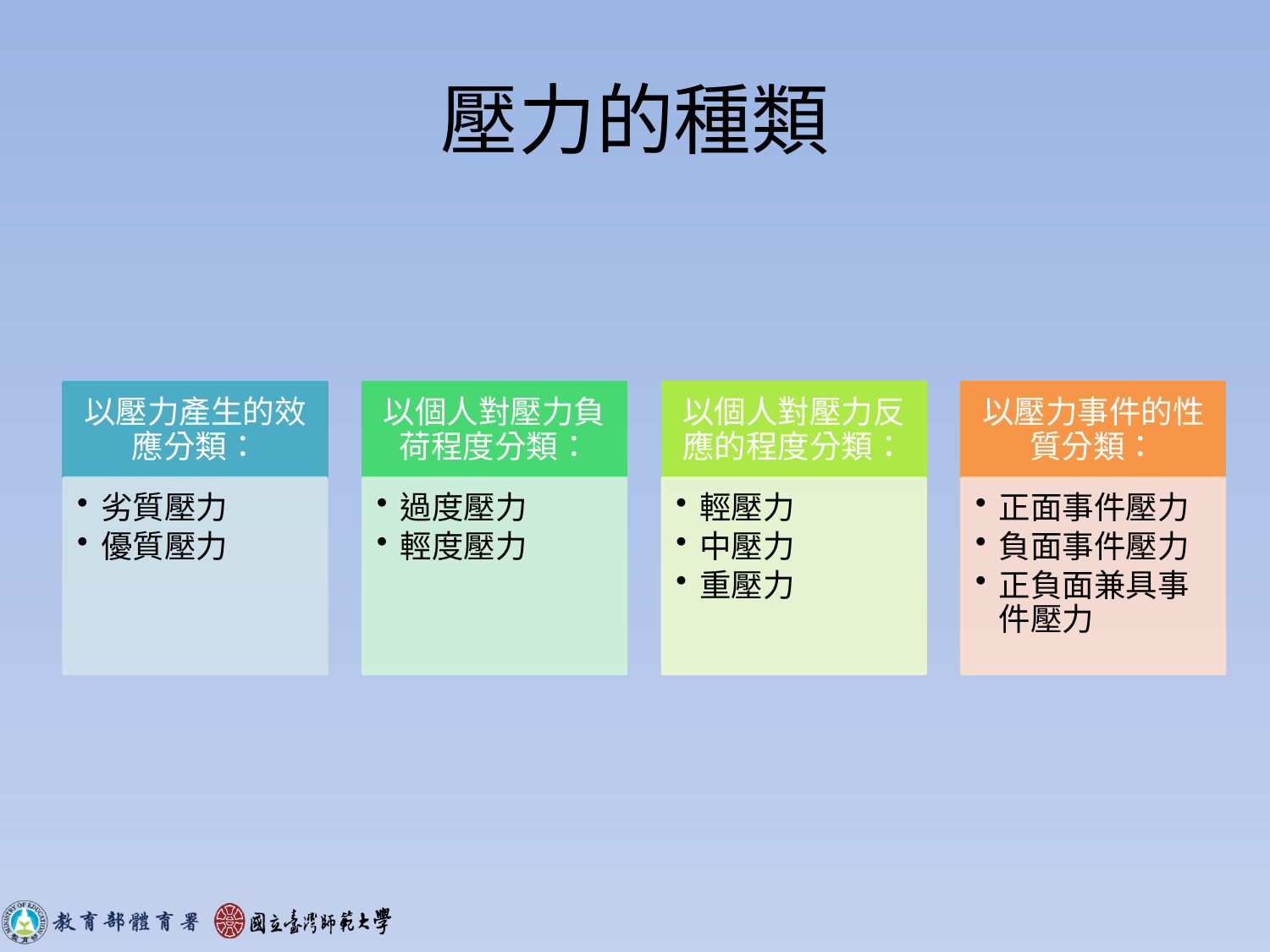

# 壓力的種類
以壓力產生的效應分類：
劣質壓力
優質壓力
以個人對壓力負荷程度分類：
過度壓力
輕度壓力
以個人對壓力反應的程度分類：
輕壓力
中壓力
重壓力
以壓力事件的性質分類：
正面事件壓力
負面事件壓力
正負面兼具事件壓力